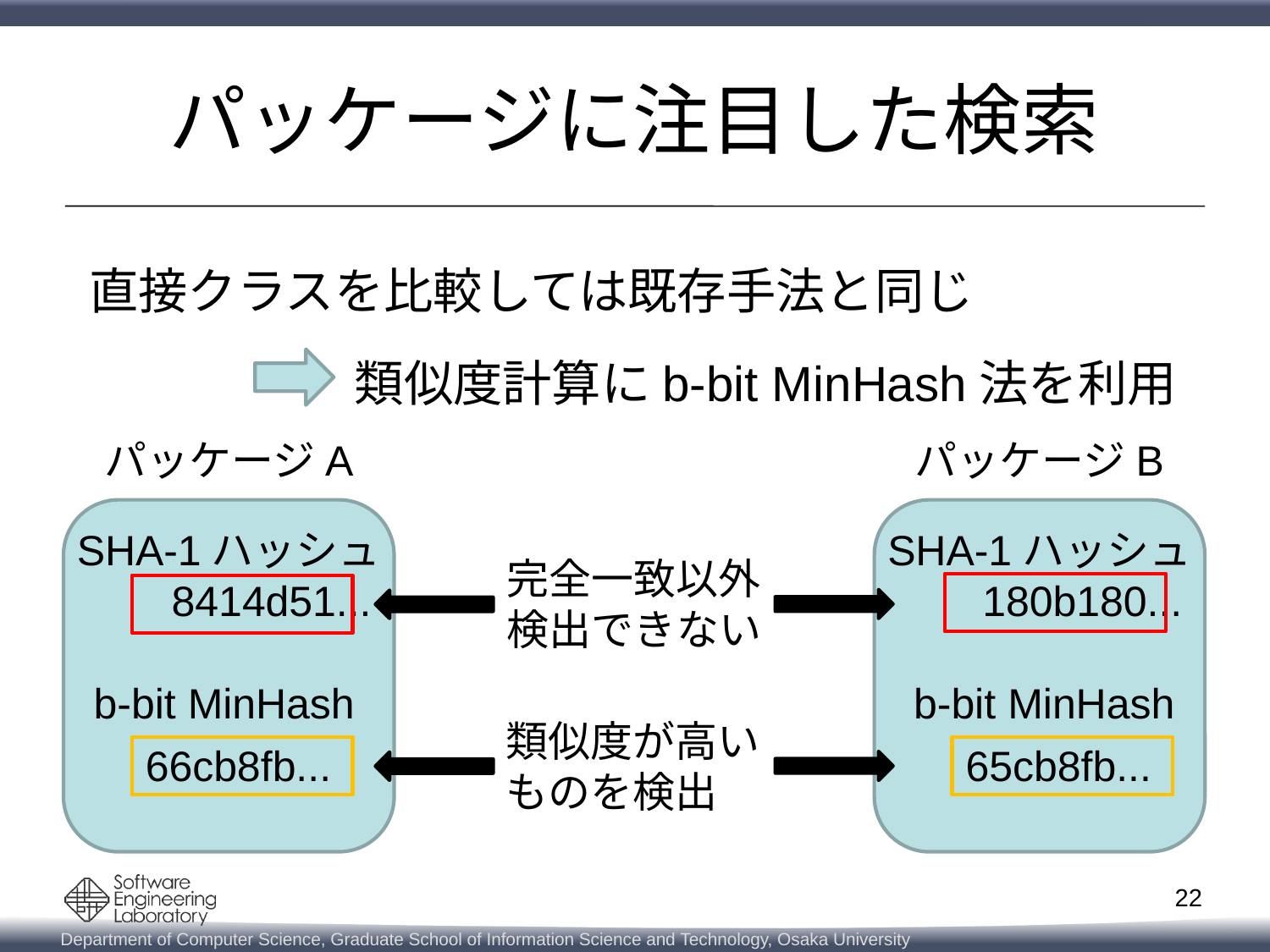

# パッケージに注目した検索
直接クラスを比較しては既存手法と同じ
類似度計算にb-bit MinHash法を利用

パッケージA

SHA-1ハッシュ
　　8414d51...
パッケージB

SHA-1ハッシュ
　　180b180...
完全一致以外
検出できない

b-bit MinHash
b-bit MinHash
類似度が高い
ものを検出
66cb8fb...
65cb8fb...

22